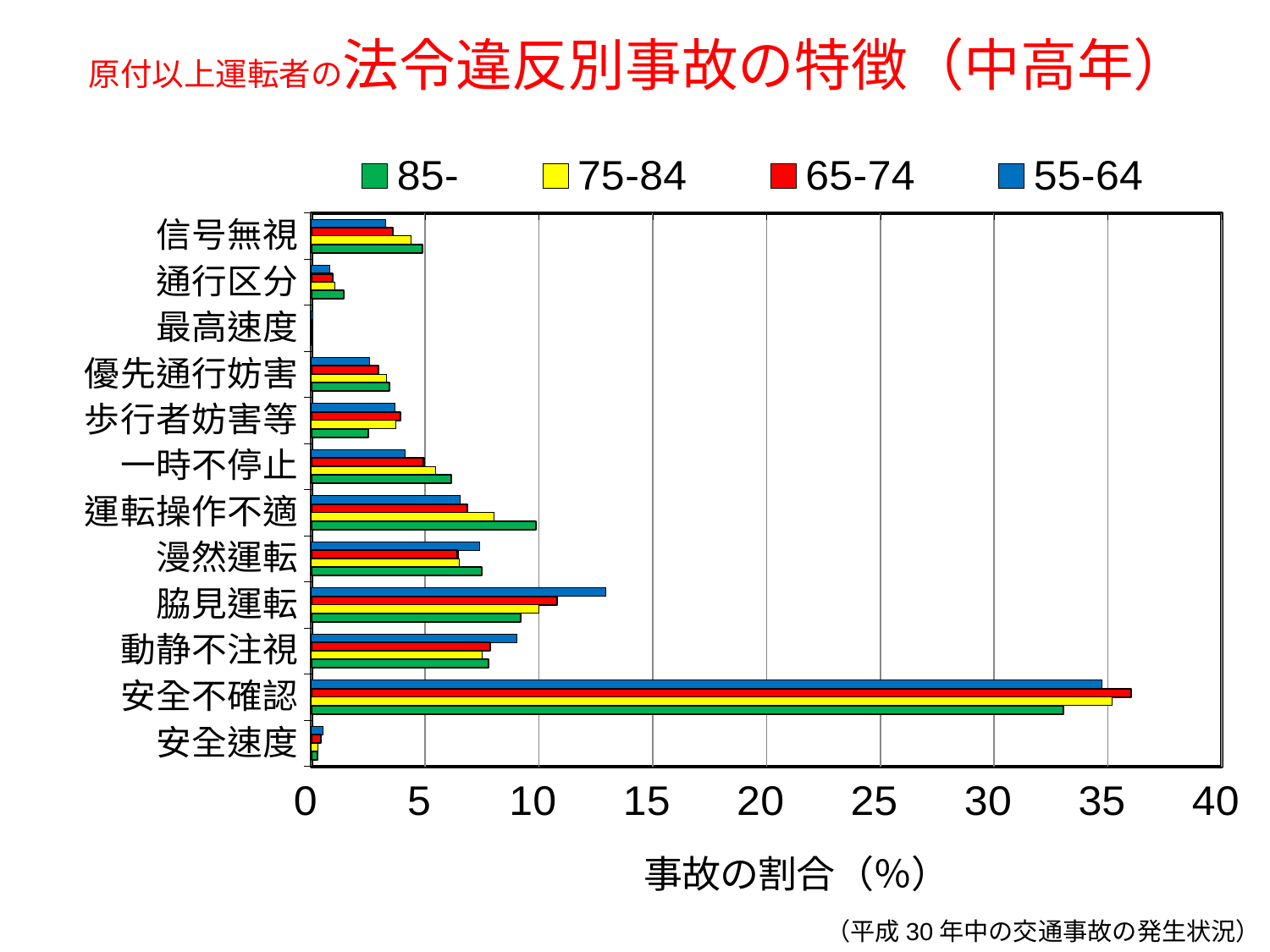

# 原付以上運転者の法令違反別事故の特徴（中高年）

### Chart

| Category | 55-64 | 65-74 | 75-84 | 85- |
|---|---|---|---|---|
| 信号無視 | 3.2639803353524712 | 3.5683562162348164 | 4.391360320411959 | 4.885419289851423 |
| 通行区分 | 0.7918532174523747 | 0.9221981349575031 | 1.0263195537119154 | 1.4102241249055654 |
| 最高速度 | 0.05969625142656483 | 0.0378514159870617 | 0.035760263195537115 | 0.02518257365902795 |
| 優先通行妨害 | 2.5423580019313494 | 2.9558514848078183 | 3.3114003719067373 | 3.4248300176278015 |
| 歩行者妨害等 | 3.660784830129049 | 3.9193420735693887 | 3.722643398655414 | 2.4930747922437675 |
| 一時不停止 | 4.120797120533755 | 4.937889267403048 | 5.464168216278072 | 6.144547972802821 |
| 運転操作不適 | 6.545518391712755 | 6.8631499260176865 | 8.042483192676297 | 9.871568874338957 |
| 漫然運転 | 7.384777455886225 | 6.424417604349472 | 6.483335717350879 | 7.479224376731302 |
| 脇見運転 | 12.925994205952069 | 10.810020302123121 | 9.994993563152626 | 9.191639385545203 |
| 動静不注視 | 9.01413396541129 | 7.867932968583324 | 7.49535116578458 | 7.781415260639638 |
| 安全不確認 | 34.75375296286542 | 36.03282750077423 | 35.1666428264912 | 33.03953664064467 |
| 安全速度 | 0.517952769730489 | 0.41980661367468425 | 0.3003862108425118 | 0.2518257365902795 |
（平成30年中の交通事故の発生状況）